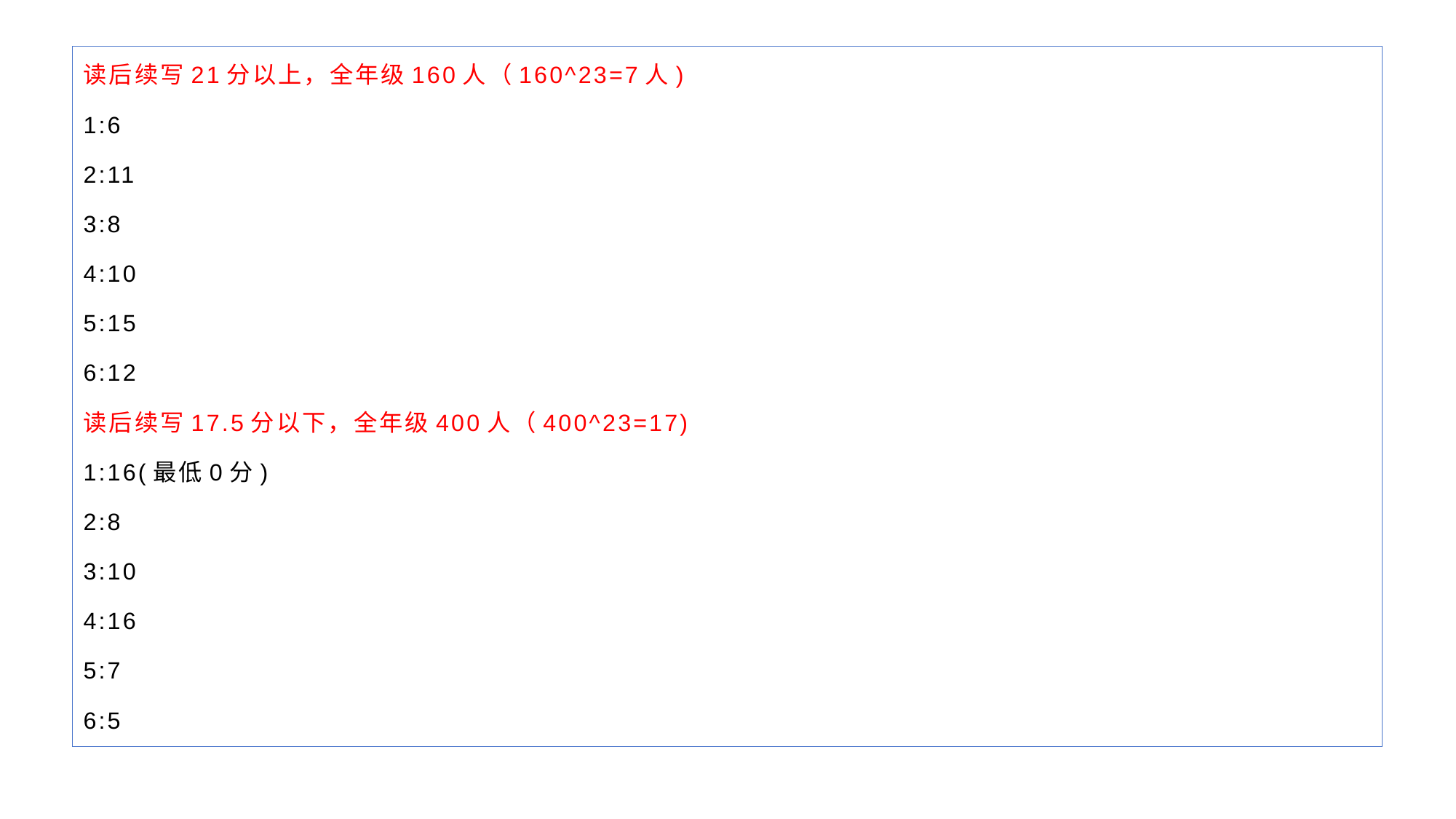

读后续写21分以上，全年级160人（160^23=7人)
1:6
2:11
3:8
4:10
5:15
6:12
读后续写17.5分以下，全年级400人（400^23=17)
1:16(最低0分)
2:8
3:10
4:16
5:7
6:5